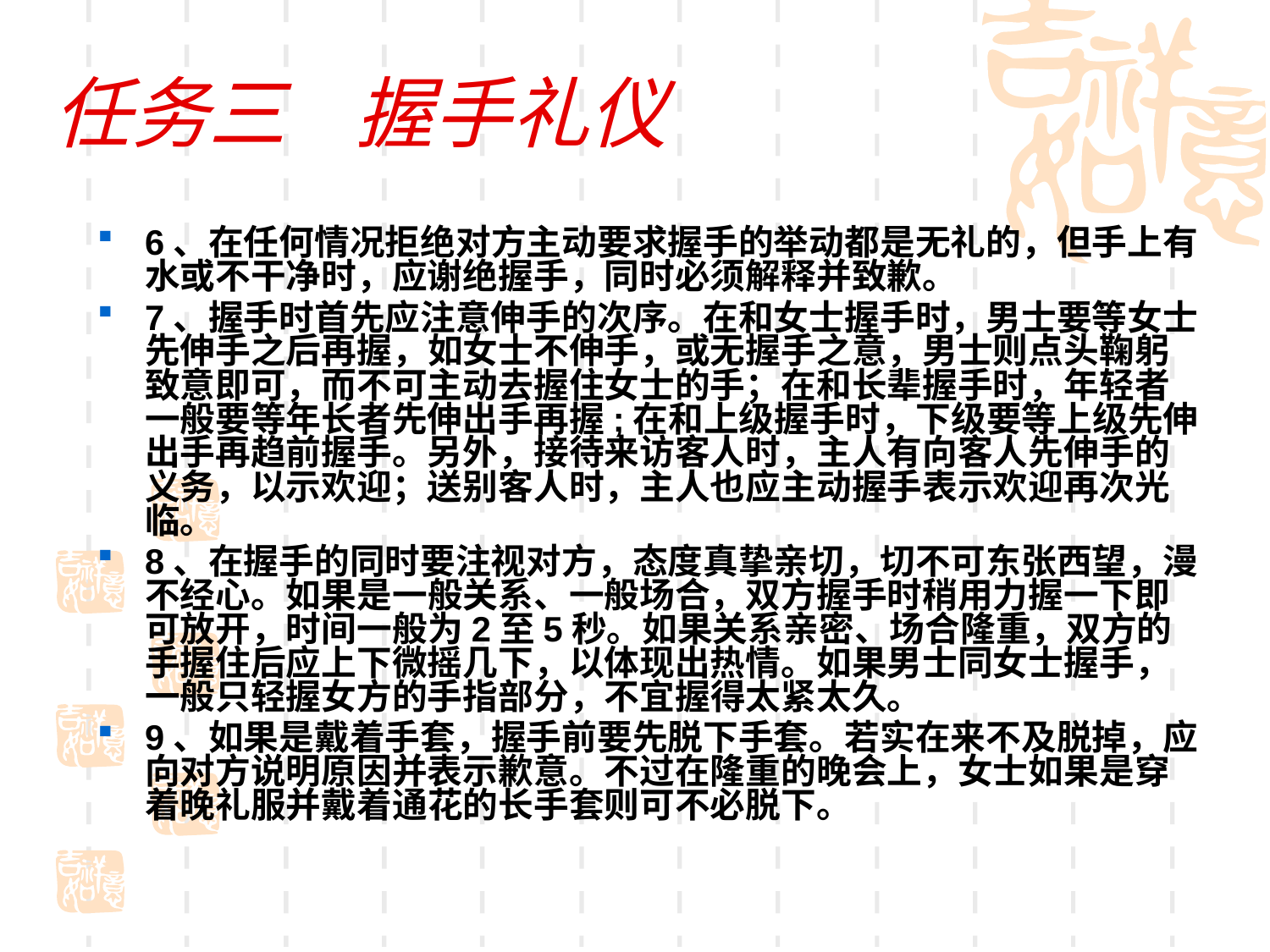

# 任务三    握手礼仪
6、在任何情况拒绝对方主动要求握手的举动都是无礼的，但手上有水或不干净时，应谢绝握手，同时必须解释并致歉。
7、握手时首先应注意伸手的次序。在和女士握手时，男士要等女士先伸手之后再握，如女士不伸手，或无握手之意，男士则点头鞠躬致意即可，而不可主动去握住女士的手；在和长辈握手时，年轻者一般要等年长者先伸出手再握;在和上级握手时，下级要等上级先伸出手再趋前握手。另外，接待来访客人时，主人有向客人先伸手的义务，以示欢迎；送别客人时，主人也应主动握手表示欢迎再次光临。
8、在握手的同时要注视对方，态度真挚亲切，切不可东张西望，漫不经心。如果是一般关系、一般场合，双方握手时稍用力握一下即可放开，时间一般为2至5秒。如果关系亲密、场合隆重，双方的手握住后应上下微摇几下，以体现出热情。如果男士同女士握手，一般只轻握女方的手指部分，不宜握得太紧太久。
9、如果是戴着手套，握手前要先脱下手套。若实在来不及脱掉，应向对方说明原因并表示歉意。不过在隆重的晚会上，女士如果是穿着晚礼服并戴着通花的长手套则可不必脱下。